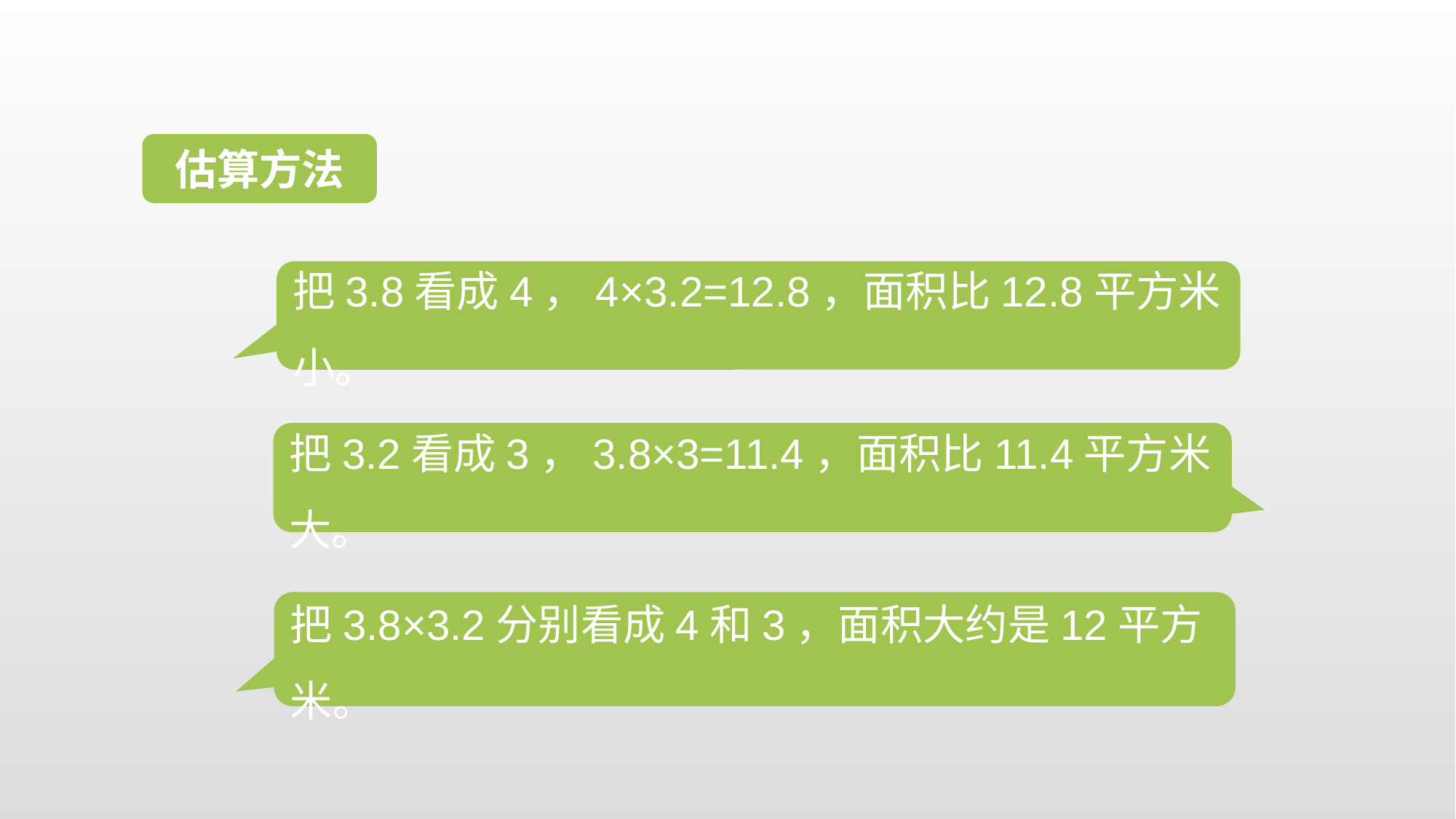

估算方法
把3.8看成4，4×3.2=12.8，面积比12.8平方米小。
把3.2看成3，3.8×3=11.4，面积比11.4平方米大。
把3.8×3.2分别看成4和3，面积大约是12平方米。